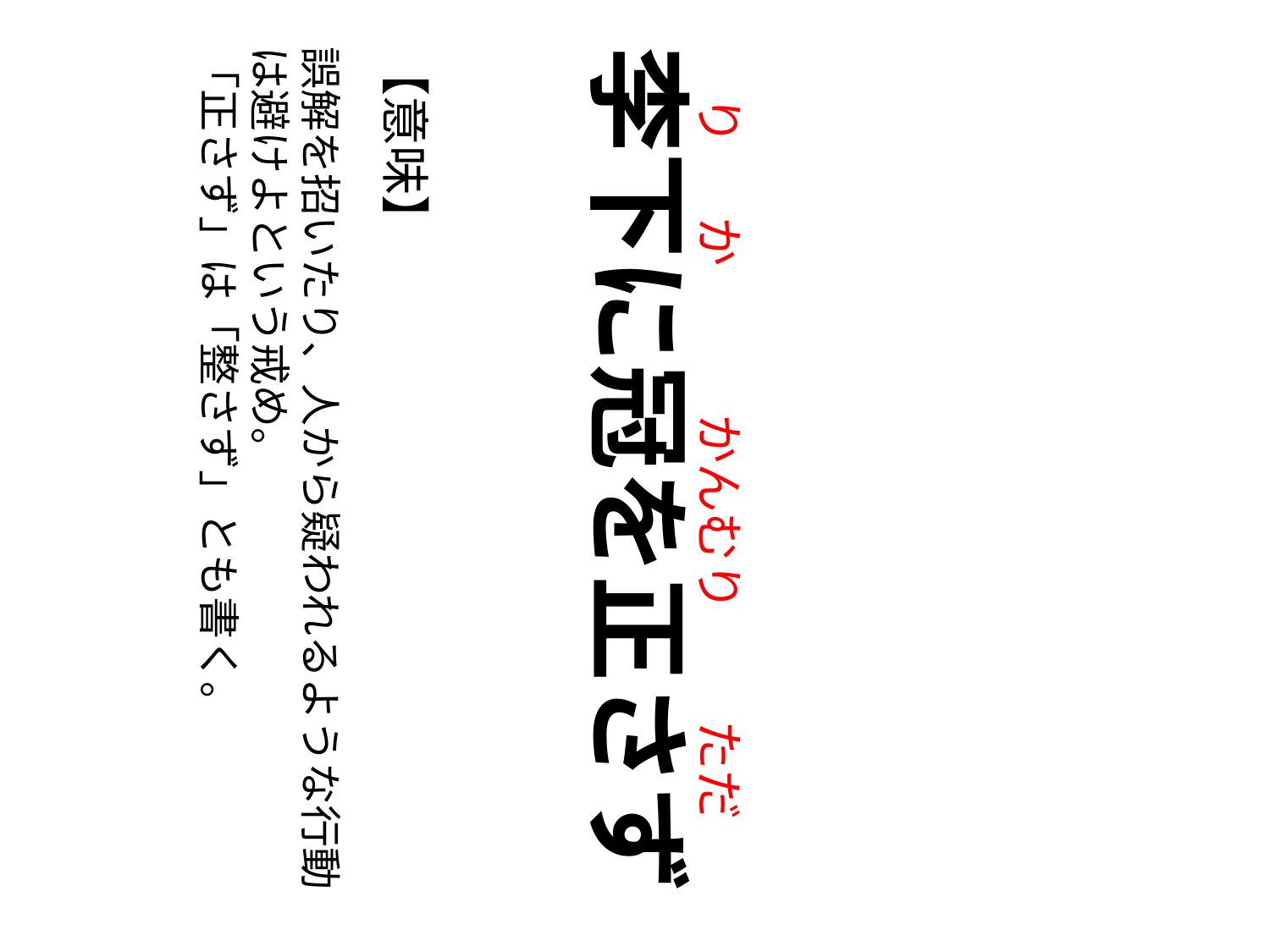

【意味】

誤解を招いたり、人から疑われるような行動は避けよという戒め。
「正さず」は「整さず」とも書く。
　り　  か　　　かんむり　　 ただ
李下に冠を正さず